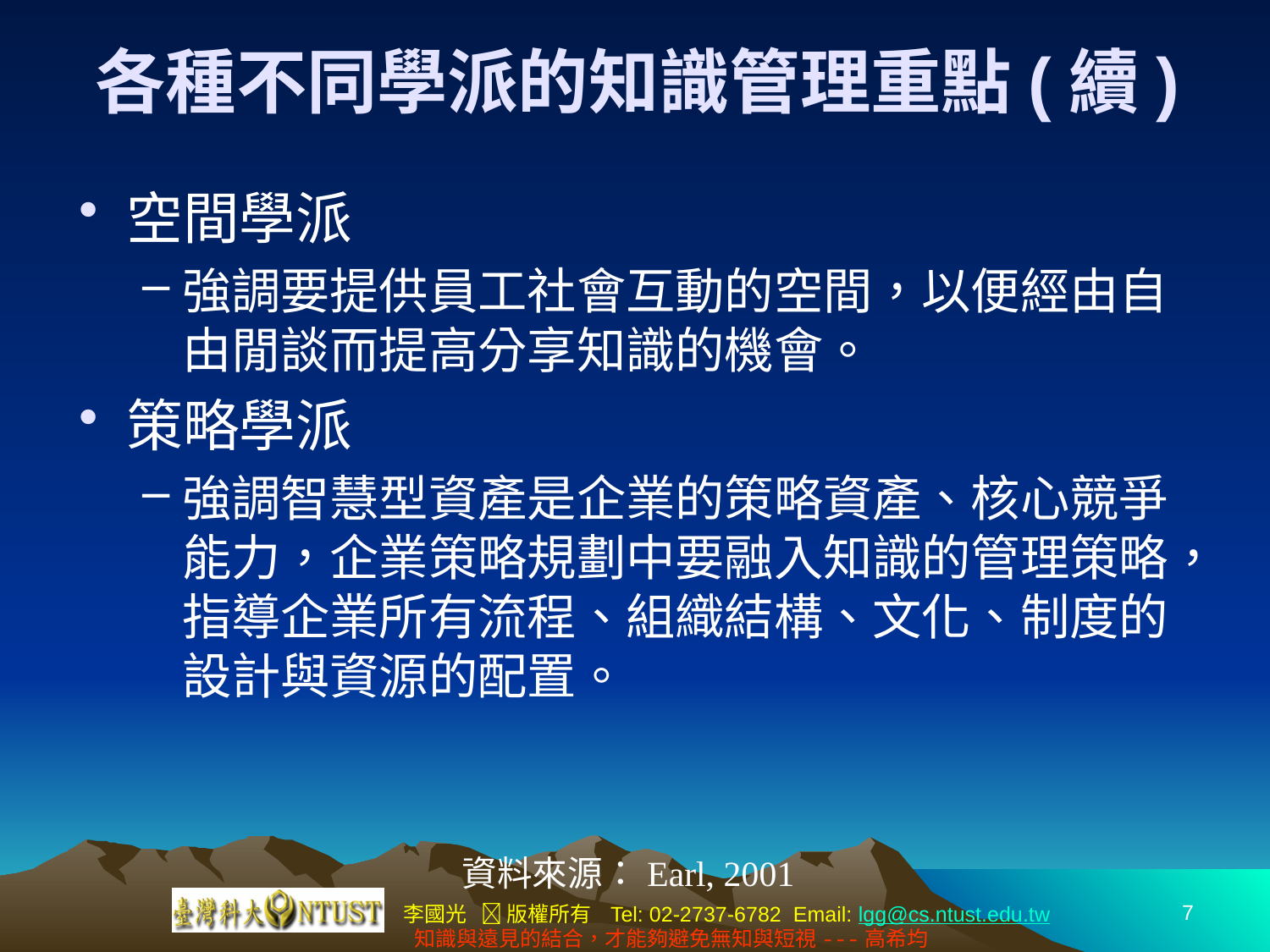

# 各種不同學派的知識管理重點(續)
空間學派
強調要提供員工社會互動的空間，以便經由自由閒談而提高分享知識的機會。
策略學派
強調智慧型資產是企業的策略資產、核心競爭能力，企業策略規劃中要融入知識的管理策略，指導企業所有流程、組織結構、文化、制度的設計與資源的配置。
資料來源：Earl, 2001
7